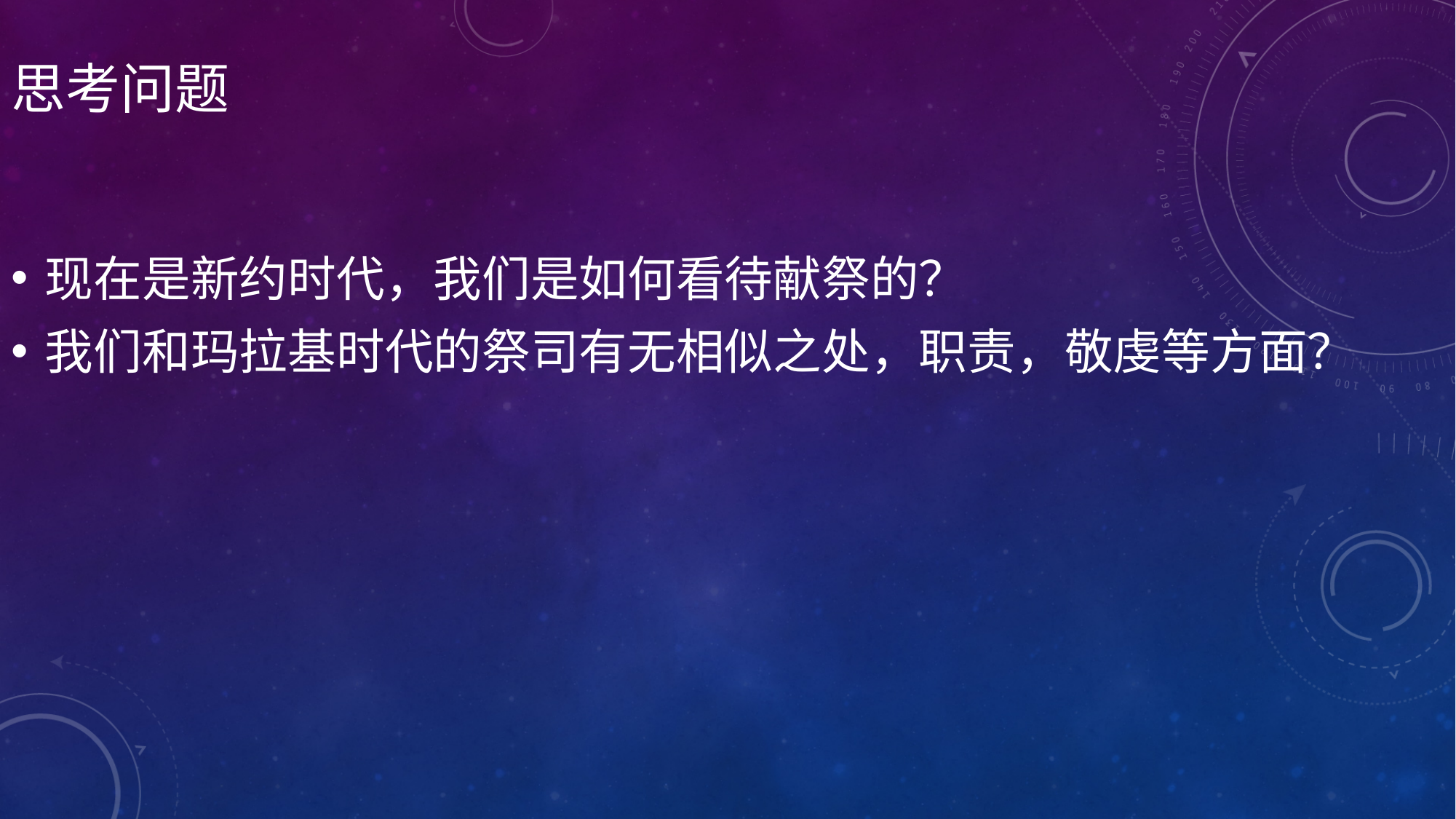

# 思考问题
现在是新约时代，我们是如何看待献祭的？
我们和玛拉基时代的祭司有无相似之处，职责，敬虔等方面？